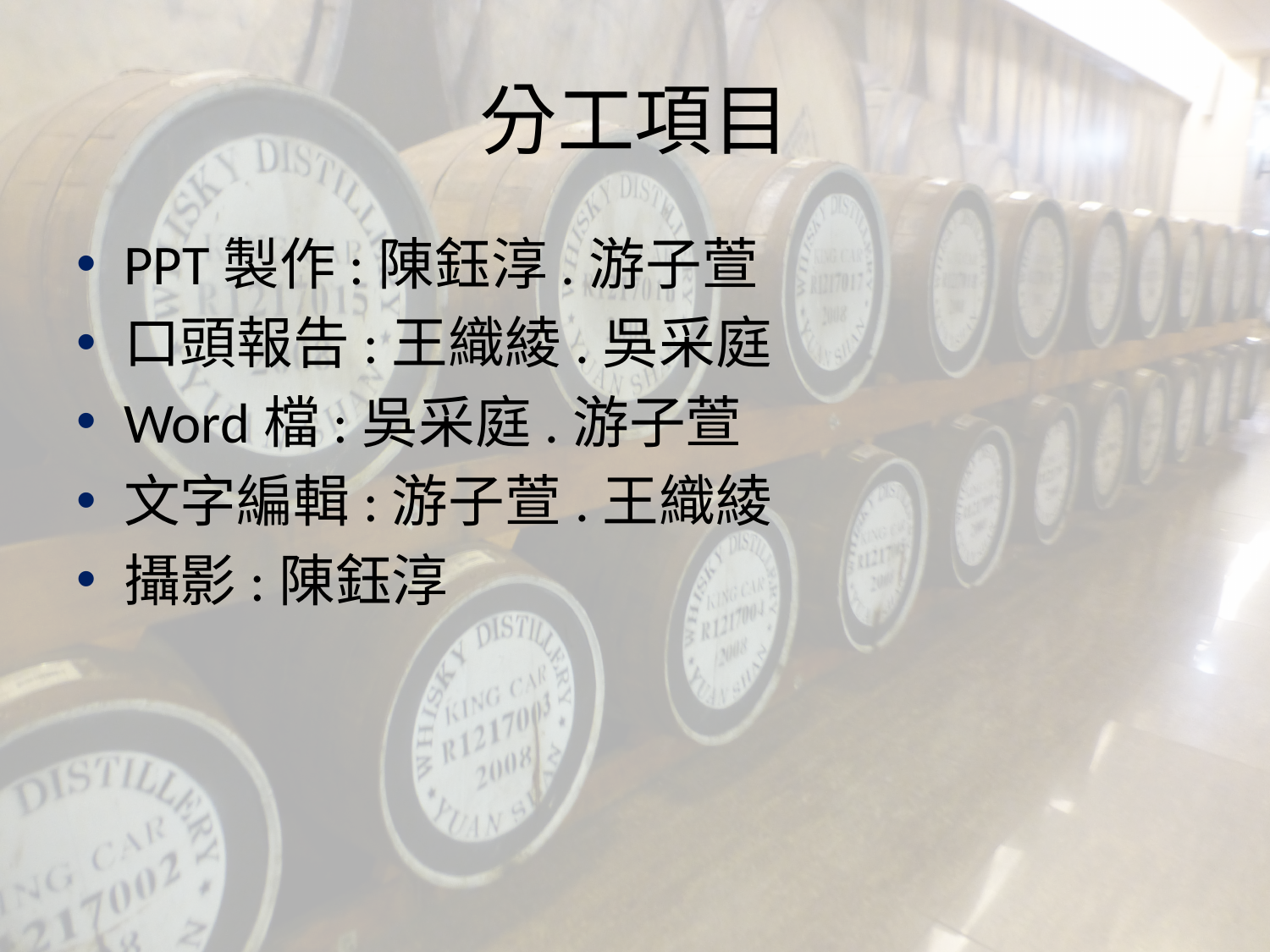

# 分工項目
PPT製作:陳鈺淳.游子萱
口頭報告:王織綾.吳采庭
Word檔:吳采庭.游子萱
文字編輯:游子萱.王織綾
攝影:陳鈺淳